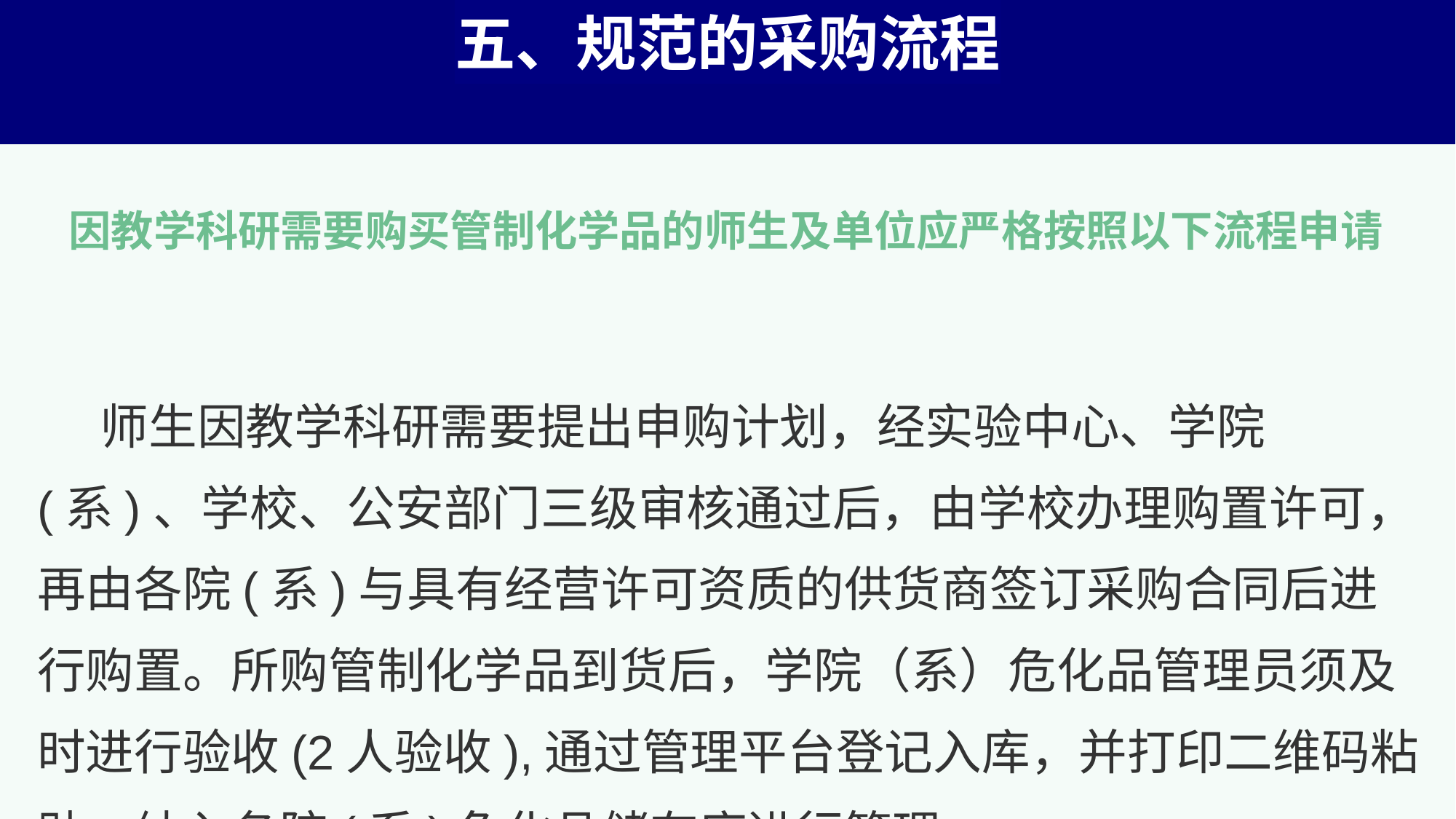

五、规范的采购流程

   因教学科研需要购买管制化学品的师生及单位应严格按照以下流程申请

       师生因教学科研需要提出申购计划，经实验中心、学院(系)、学校、公安部门三级审核通过后，由学校办理购置许可，再由各院(系)与具有经营许可资质的供货商签订采购合同后进行购置。所购管制化学品到货后，学院（系）危化品管理员须及时进行验收(2人验收),通过管理平台登记入库，并打印二维码粘贴，纳入各院(系)危化品储存库进行管理。